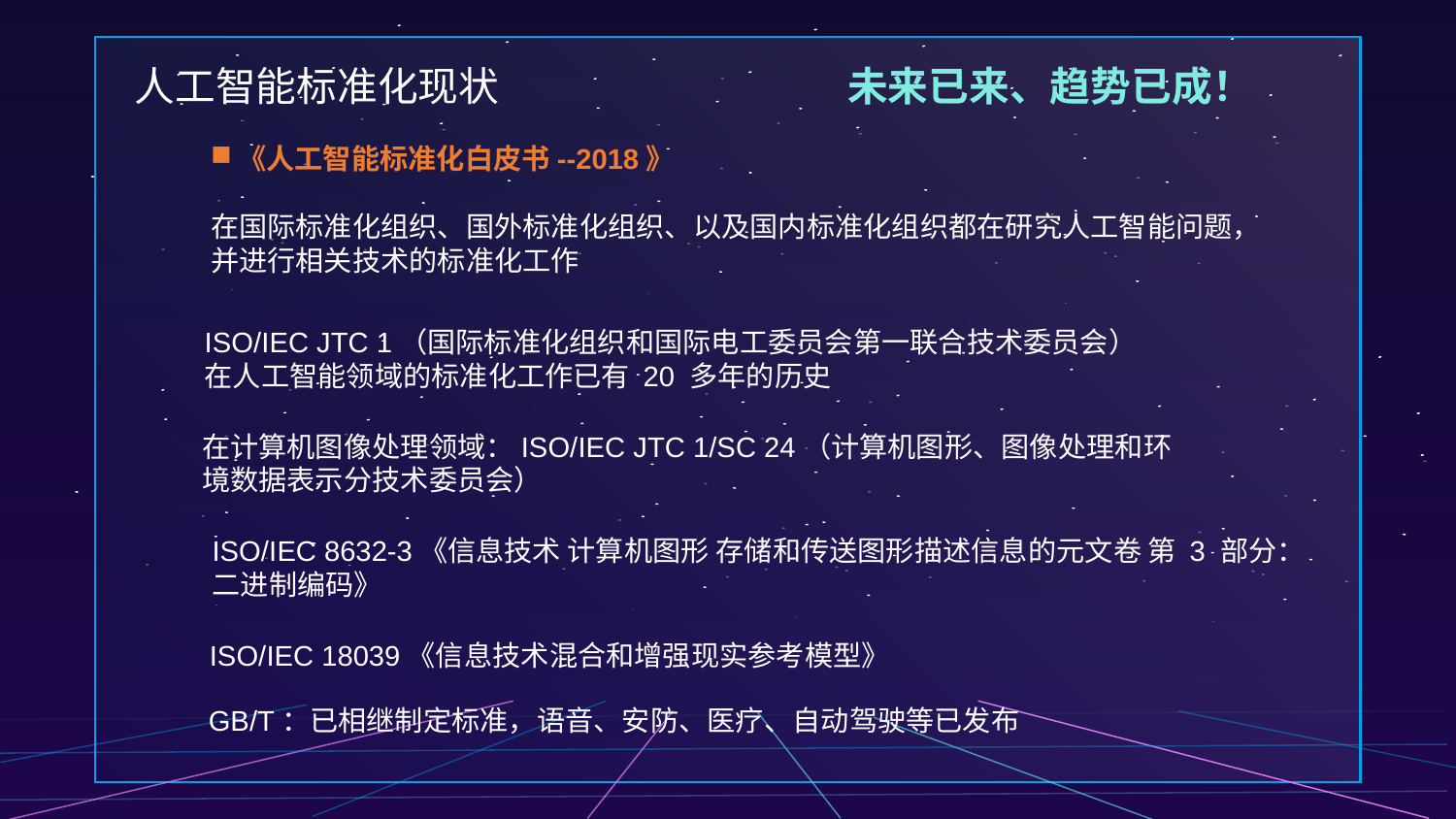

人工智能标准化现状
未来已来、趋势已成！
《人工智能标准化白皮书--2018》

在国际标准化组织、国外标准化组织、以及国内标准化组织都在研究人工智能问题，
并进行相关技术的标准化工作
ISO/IEC JTC 1（国际标准化组织和国际电工委员会第一联合技术委员会）
在人工智能领域的标准化工作已有 20 多年的历史
在计算机图像处理领域：ISO/IEC JTC 1/SC 24（计算机图形、图像处理和环
境数据表示分技术委员会）
ISO/IEC 8632-3《信息技术 计算机图形 存储和传送图形描述信息的元文卷 第 3 部分：二进制编码》
ISO/IEC 18039《信息技术混合和增强现实参考模型》
GB/T：已相继制定标准，语音、安防、医疗、自动驾驶等已发布